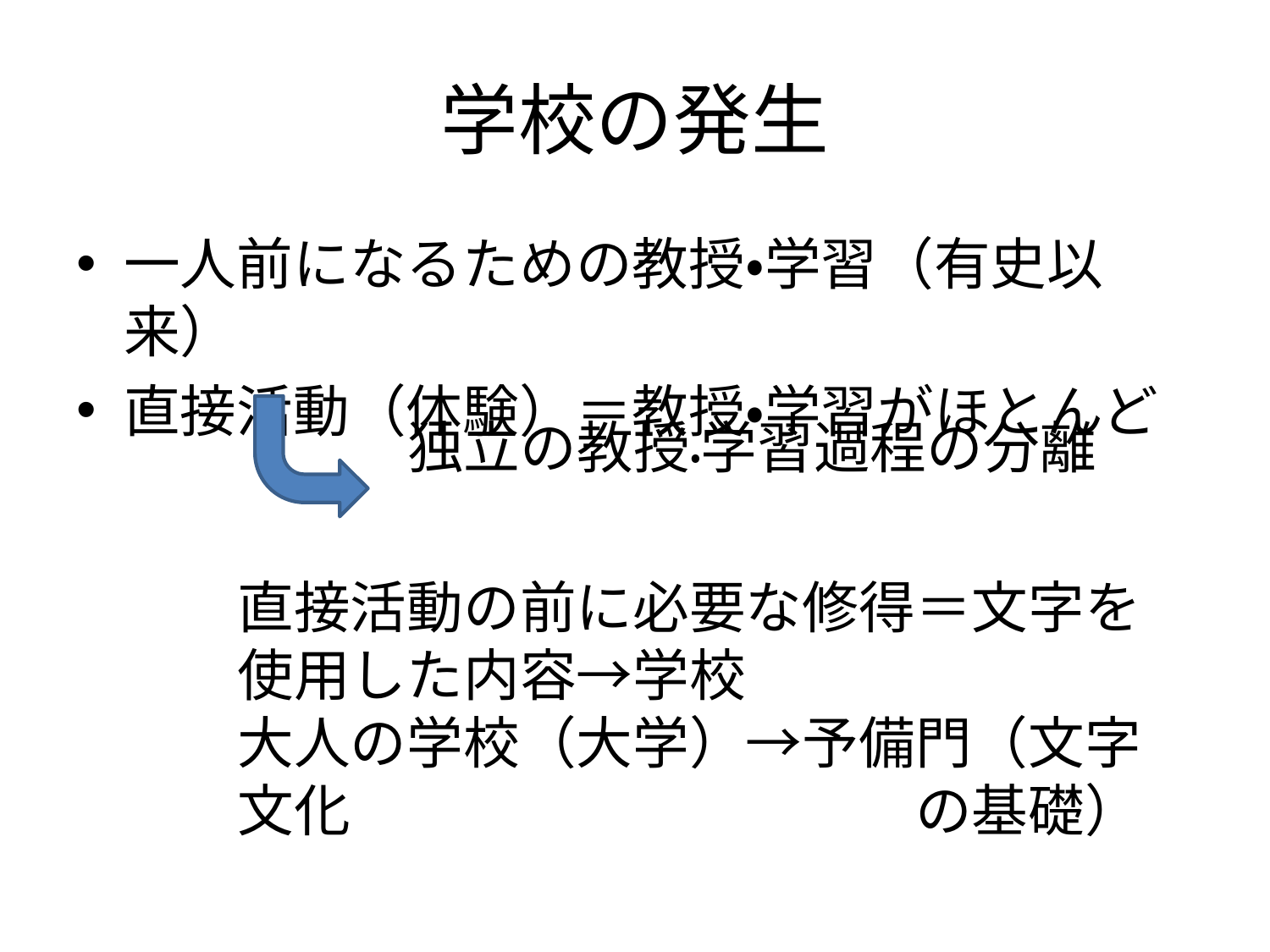

# 学校の発生
一人前になるための教授・学習（有史以来）
直接活動（体験）＝教授・学習がほとんど

独立の教授・学習過程の分離
直接活動の前に必要な修得＝文字を使用した内容→学校
大人の学校（大学）→予備門（文字文化　　　　　　　　　　の基礎）